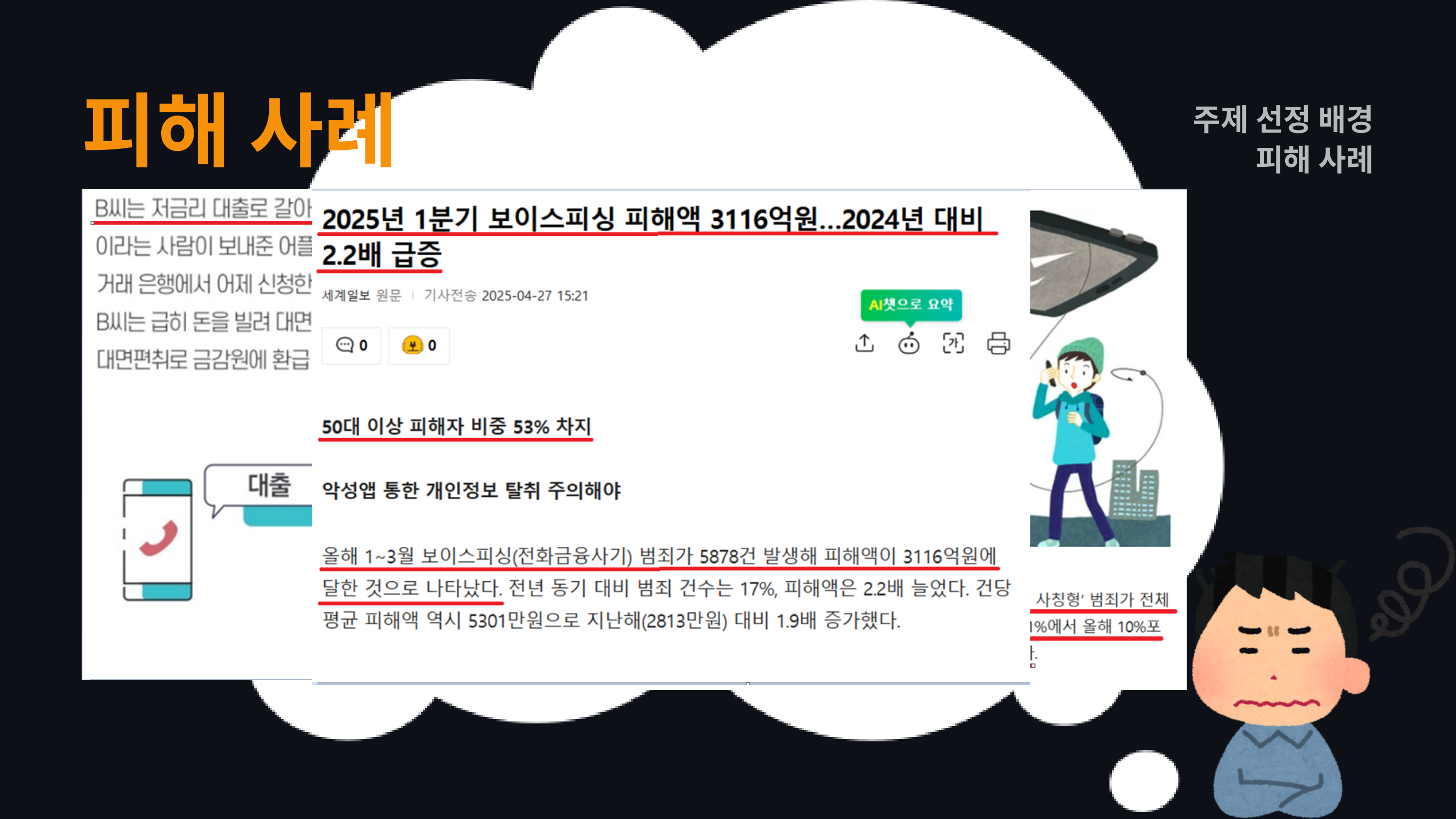

피해 사례
주제 선정 배경

피해 사례